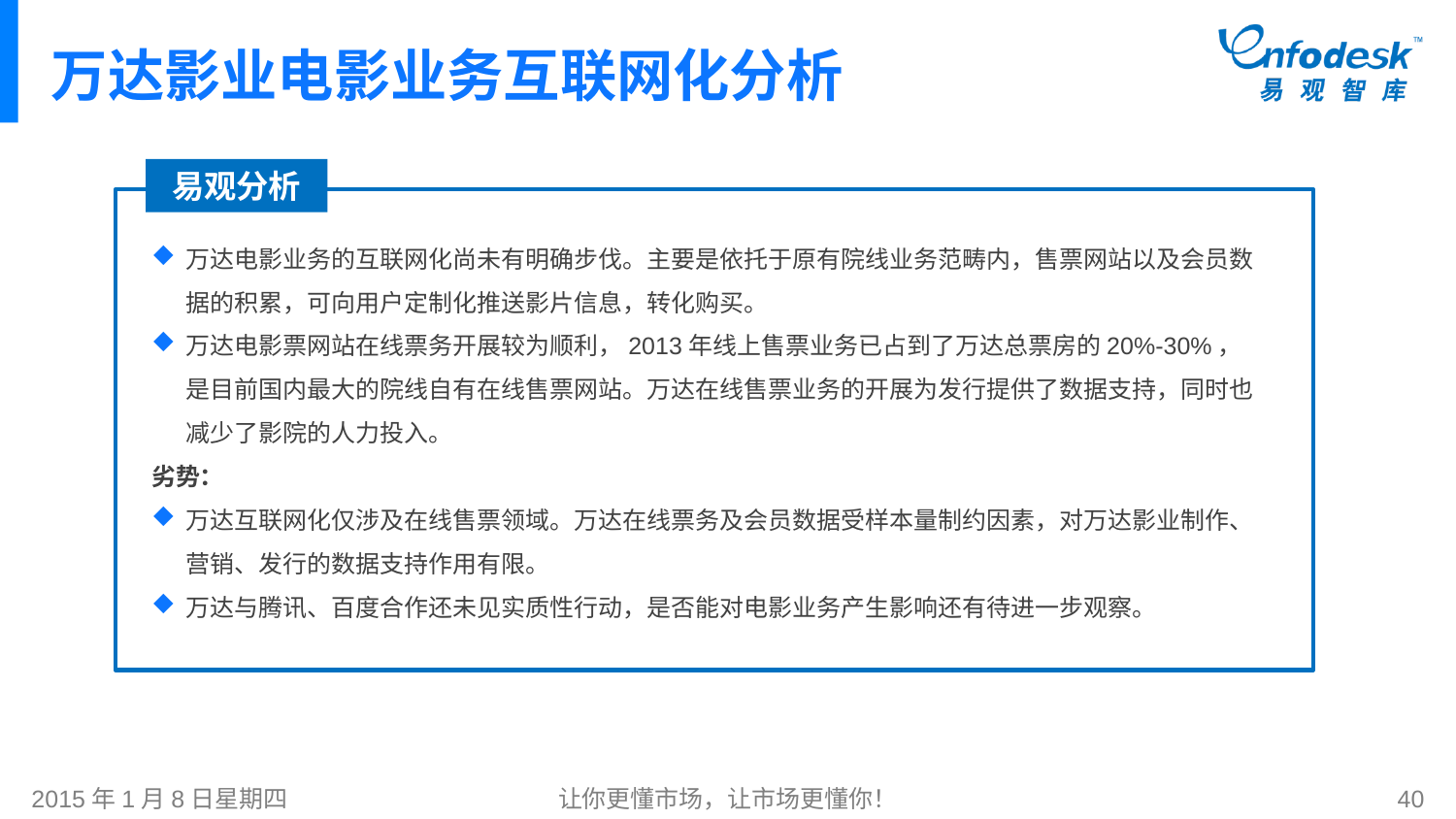

# 万达影业电影业务互联网化分析
易观分析

万达电影业务的互联网化尚未有明确步伐。主要是依托于原有院线业务范畴内，售票网站以及会员数据的积累，可向用户定制化推送影片信息，转化购买。
万达电影票网站在线票务开展较为顺利，2013年线上售票业务已占到了万达总票房的20%-30%，是目前国内最大的院线自有在线售票网站。万达在线售票业务的开展为发行提供了数据支持，同时也减少了影院的人力投入。
劣势：
万达互联网化仅涉及在线售票领域。万达在线票务及会员数据受样本量制约因素，对万达影业制作、营销、发行的数据支持作用有限。
万达与腾讯、百度合作还未见实质性行动，是否能对电影业务产生影响还有待进一步观察。
2015年1月8日星期四
让你更懂市场，让市场更懂你！
40